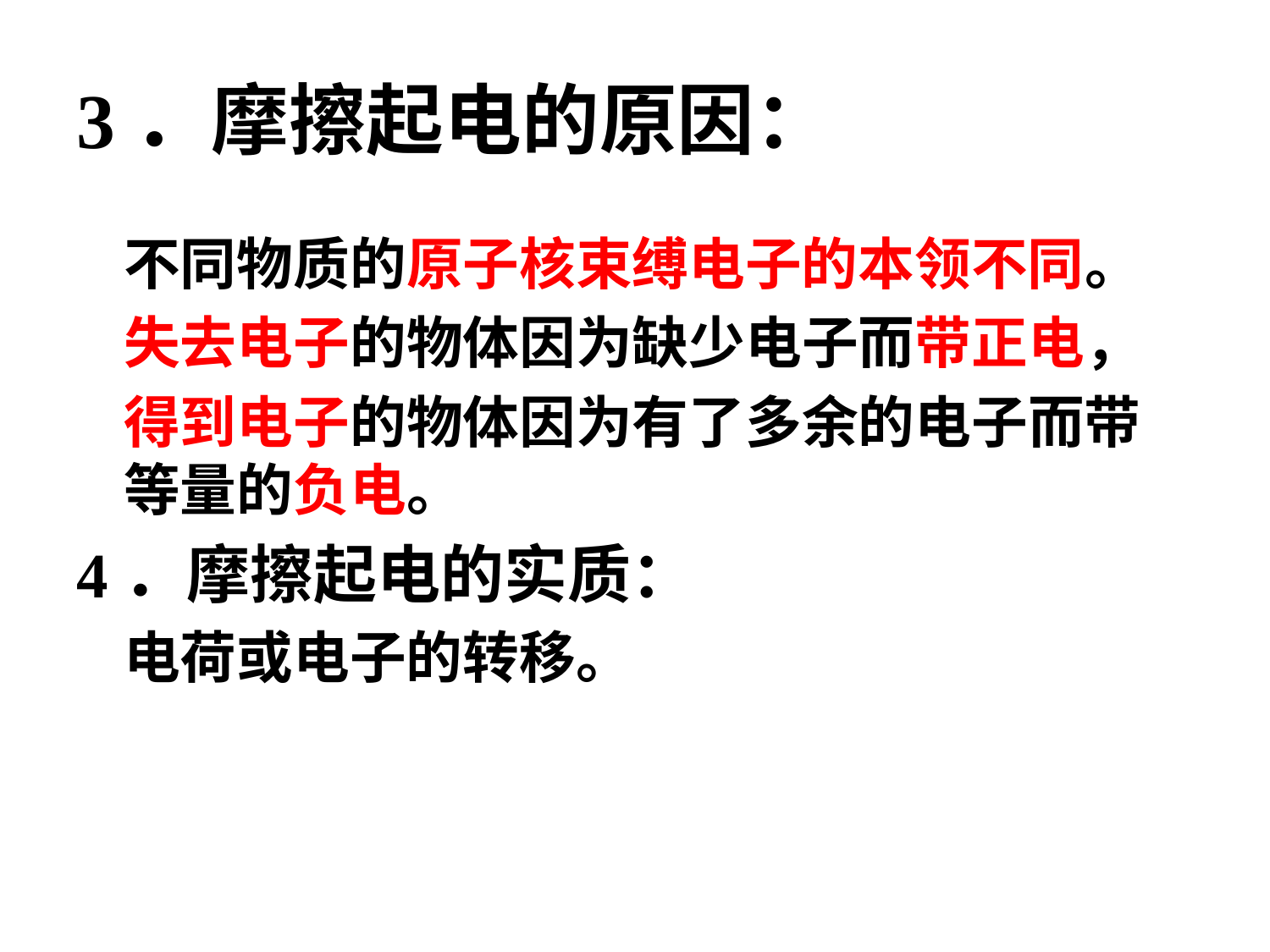

# 3．摩擦起电的原因：
不同物质的原子核束缚电子的本领不同。
失去电子的物体因为缺少电子而带正电，
得到电子的物体因为有了多余的电子而带等量的负电。
4．摩擦起电的实质：
电荷或电子的转移。